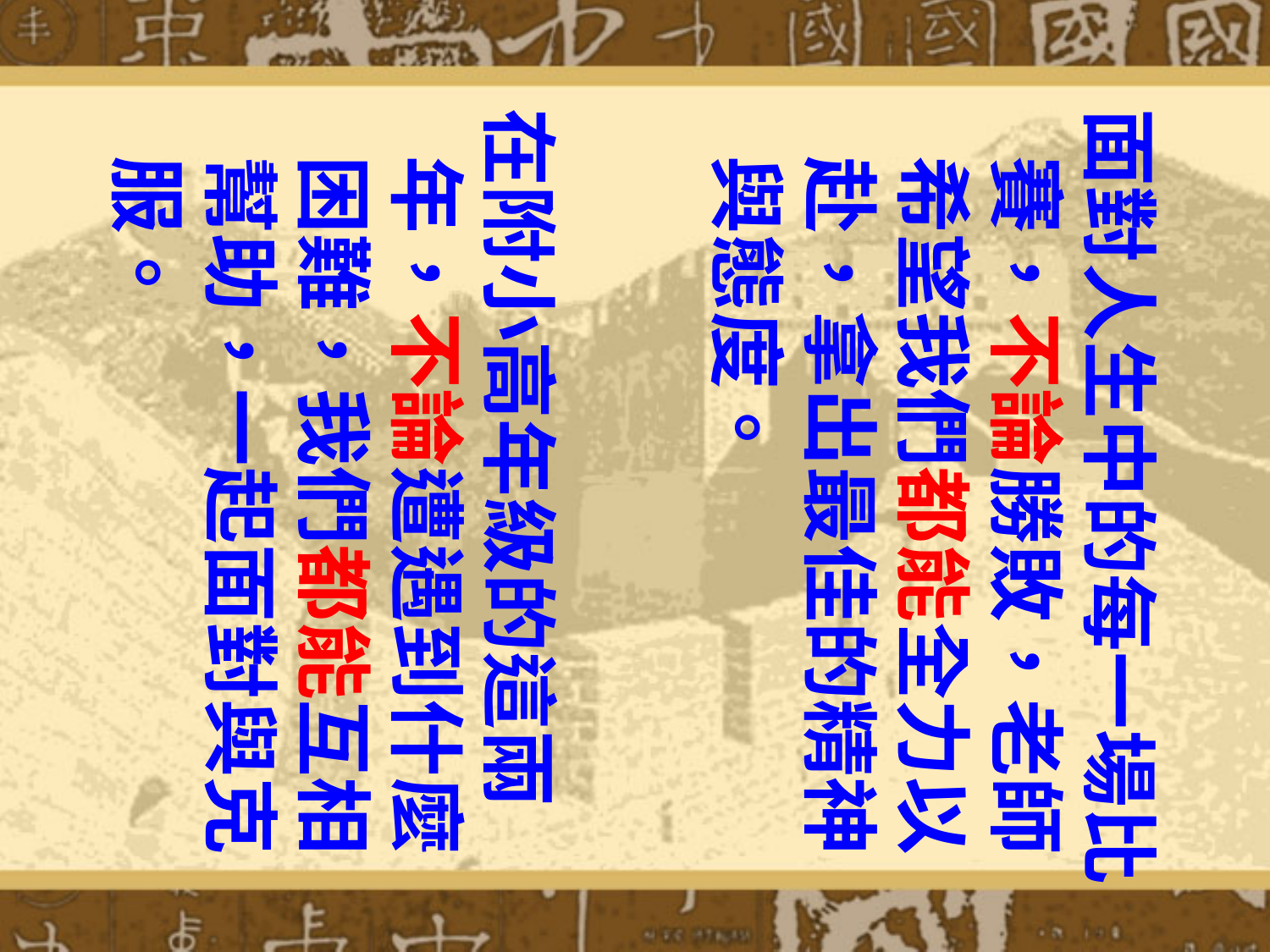

在附小高年級的這兩年，不論遭遇到什麼困難，我們都能互相幫助，一起面對與克服。
面對人生中的每一場比賽，不論勝敗，老師希望我們都能全力以赴，拿出最佳的精神與態度。